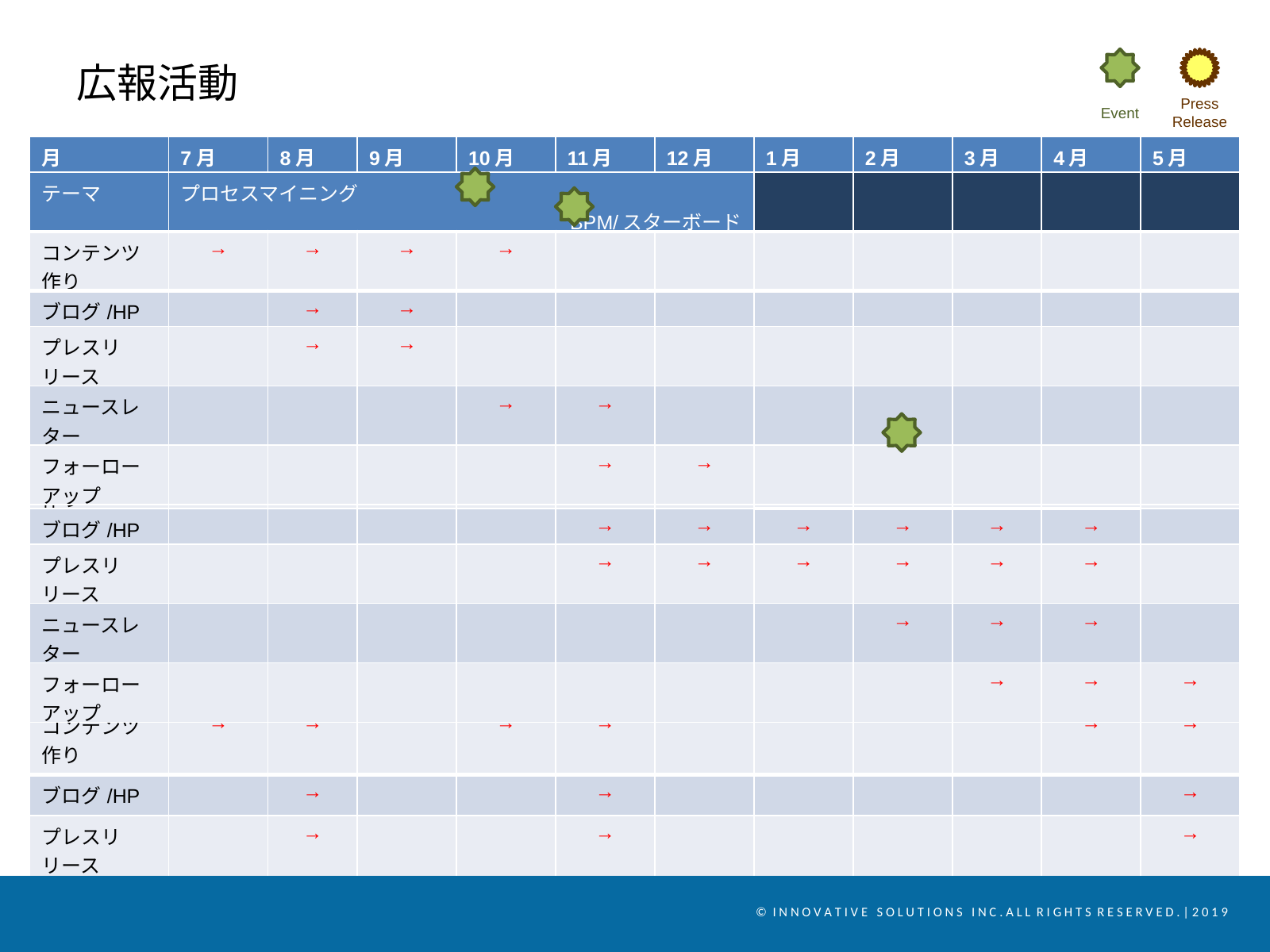

Press
Release

Event
広報活動
| 月 | 7月 | 8月 | 9月 | 10月 | 11月 | 12月 | 1月 | 2月 | 3月 | 4月 | 5月 |
| --- | --- | --- | --- | --- | --- | --- | --- | --- | --- | --- | --- |
| テーマ | プロセスマイニング BPM/スターボード |  |  |  |  |  |  |  |  |  |  |
| コンテンツ作り | → | → | → | → |  |  |  |  |  |  |  |
| ブログ/HP |  | → | → |  |  |  |  |  |  |  |  |
| プレスリリース |  | → | → |  |  |  |  |  |  |  |  |
| ニュースレター |  |  |  | → | → |  |  |  |  |  |  |
| フォーローアップ |  |  |  |  | → | → |  |  |  |  |  |

| 月 | 7月 | 8月 | 9月 | 10月 | 11月 | 12月 | 1月 | 2月 | 3月 | 4月 | 5月 |
| --- | --- | --- | --- | --- | --- | --- | --- | --- | --- | --- | --- |
| テーマ |  |  |  |  |  | 独自ソリューション（SCM） |  |  |  |  |  |
| コンテンツ作り |  |  |  | → | → | → |  |  |  |  |  |
| ブログ/HP |  |  |  |  | → | → | → | → | → | → |  |
| プレスリリース |  |  |  |  | → | → | → | → | → | → |  |
| ニュースレター |  |  |  |  |  |  |  | → | → | → |  |
| フォーローアップ |  |  |  |  |  |  |  |  | → | → | → |

| 月 | 7月 | 8月 | 9月 | 10月 | 11月 | 12月 | 1月 | 2月 | 3月 | 4月 | 5月 |
| --- | --- | --- | --- | --- | --- | --- | --- | --- | --- | --- | --- |
| テーマ | 企業カルチャー （グローバル） |  |  | 企業カルチャー （働き方改革） |  |  |  |  |  | 企業カルチャー （TBD） |  |
| コンテンツ作り | → | → |  | → | → |  |  |  |  | → | → |
| ブログ/HP |  | → |  |  | → |  |  |  |  |  | → |
| プレスリリース |  | → |  |  | → |  |  |  |  |  | → |
| ニュースレター |  |  | → |  |  | → |  |  |  |  |  |
| コスト |  | PR支援料：　30万円 x 9か月 ＝ 270万円 　→　　予備費含めて300万円 |  |  |  |  |  |  |  |  |  |

©  I N N O V A T I V E   S O L U T I O N S   I N C . A L L  R I G H T S  R E S E R V E D . | 2 0 1 9